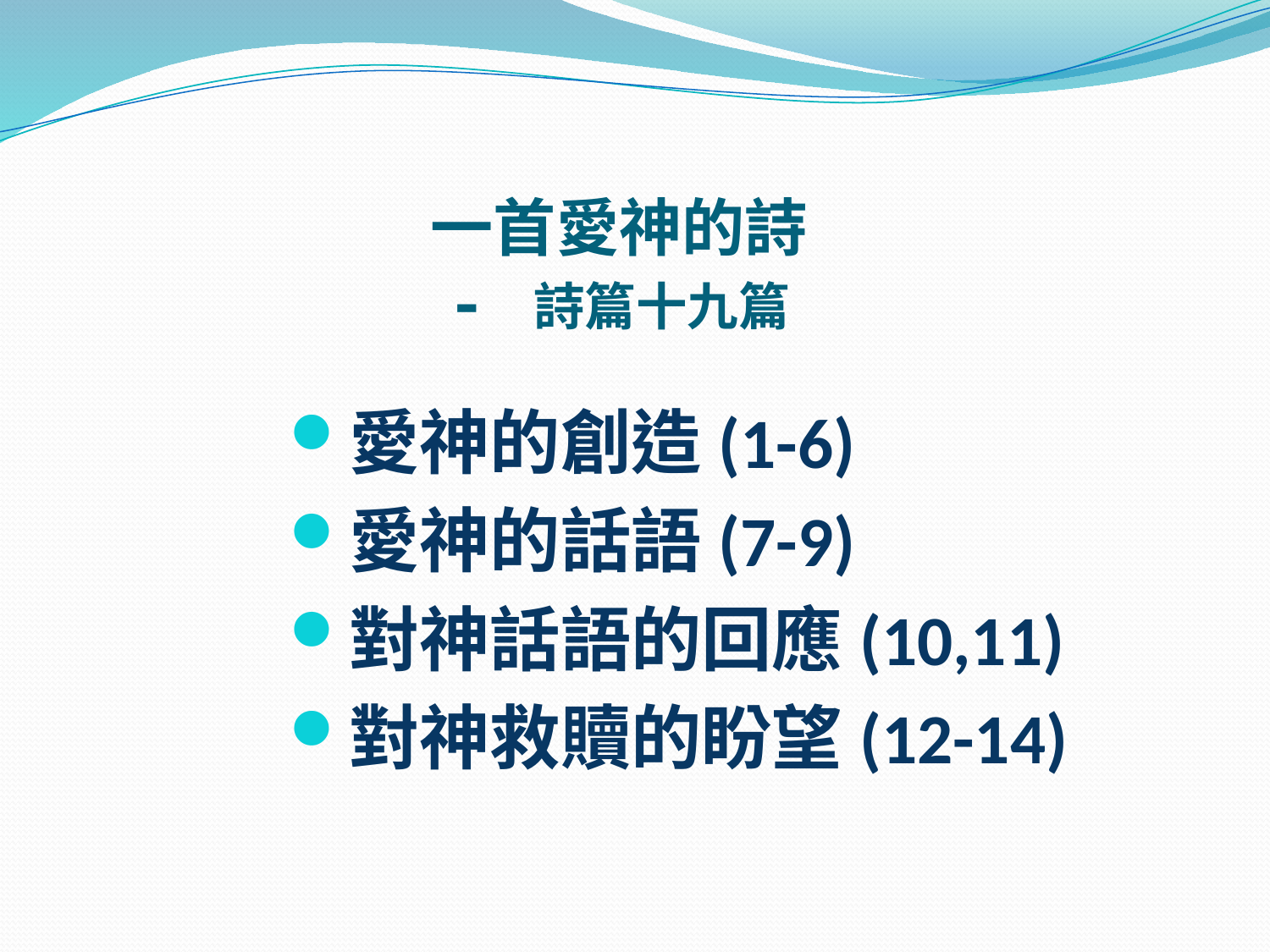

# 一首愛神的詩 - 詩篇十九篇
愛神的創造(1-6)
愛神的話語(7-9)
對神話語的回應(10,11)
對神救贖的盼望(12-14)